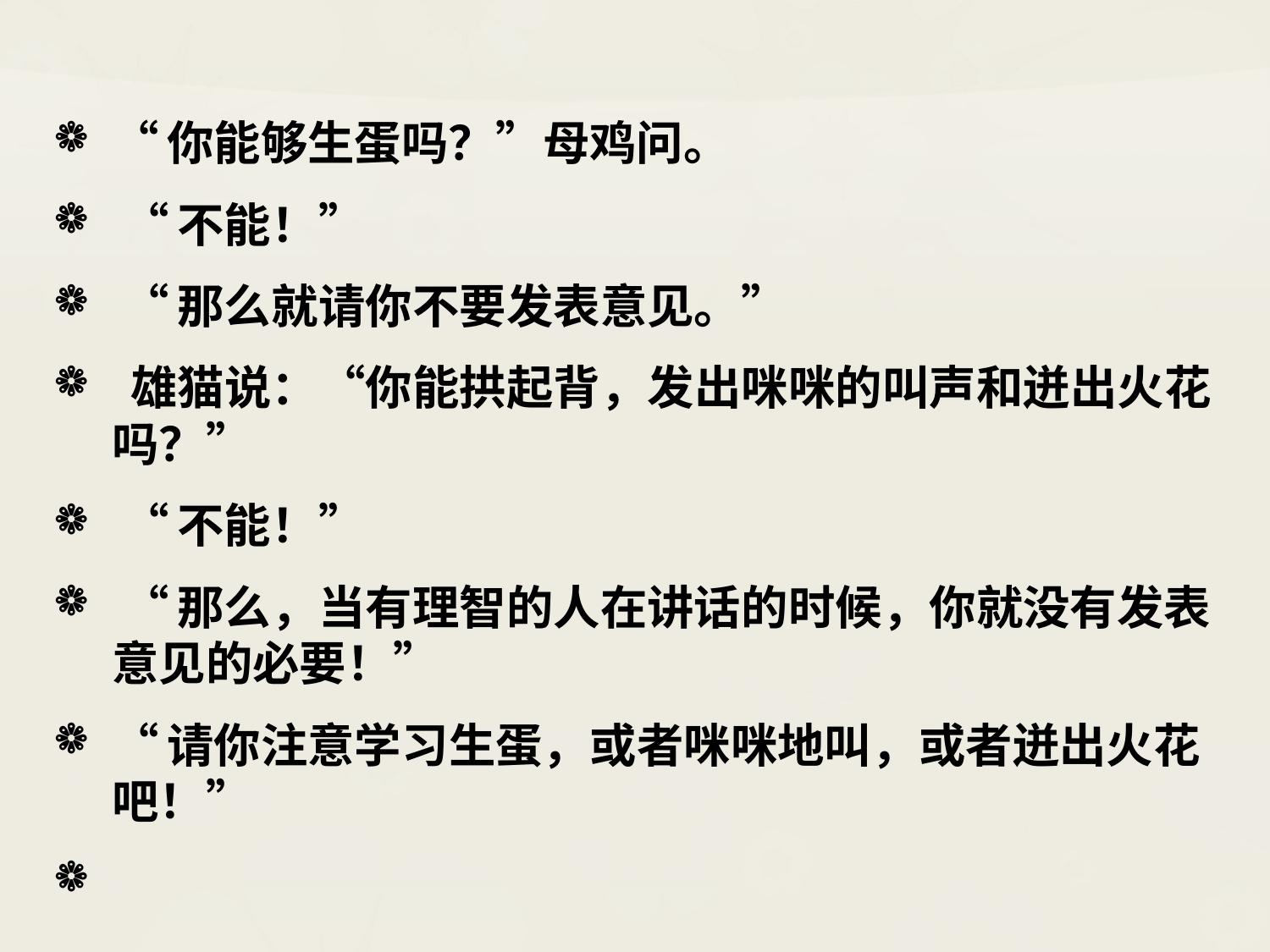

“你能够生蛋吗？”母鸡问。
 “不能！”
 “那么就请你不要发表意见。”
 雄猫说：“你能拱起背，发出咪咪的叫声和迸出火花吗？”
 “不能！”
 “那么，当有理智的人在讲话的时候，你就没有发表意见的必要！”
“请你注意学习生蛋，或者咪咪地叫，或者迸出火花吧！”